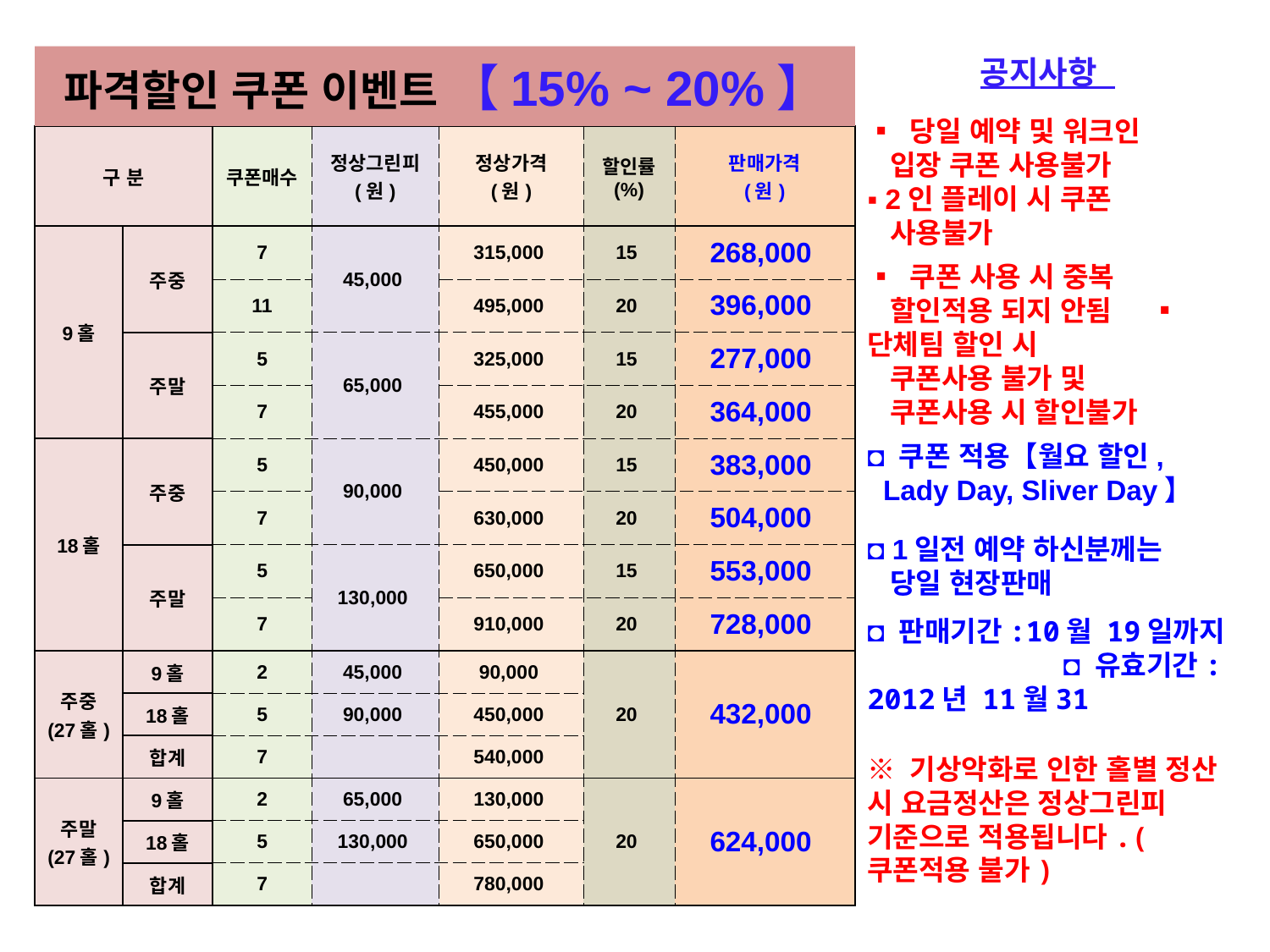

파격할인 쿠폰 이벤트 【15% ~ 20%】
공지사항

▪ 당일 예약 및 워크인
  입장 쿠폰 사용불가
▪ 2인 플레이 시 쿠폰
  사용불가

▪ 쿠폰 사용 시 중복
  할인적용 되지 안됨     ▪ 단체팀 할인 시
  쿠폰사용 불가 및
  쿠폰사용 시 할인불가

◘ 쿠폰 적용【월요 할인,
  Lady Day, Sliver Day】

◘ 1일전 예약 하신분께는
  당일 현장판매

◘ 판매기간:10월 19일까지
                         ◘ 유효기간: 2012년 11월31

※ 기상악화로 인한 홀별 정산 시 요금정산은 정상그린피 기준으로 적용됩니다.(쿠폰적용 불가)
| 구 분 |  | 쿠폰매수 | 정상그린피 (원) | 정상가격 (원) | 할인률 (%) | 판매가격 (원) |
| --- | --- | --- | --- | --- | --- | --- |
| 9홀 | 주중 | 7 | 45,000 | 315,000 | 15 | 268,000 |
|  |  | 11 |  | 495,000 | 20 | 396,000 |
|  | 주말 | 5 | 65,000 | 325,000 | 15 | 277,000 |
|  |  | 7 |  | 455,000 | 20 | 364,000 |
| 18홀 | 주중 | 5 | 90,000 | 450,000 | 15 | 383,000 |
|  |  | 7 |  | 630,000 | 20 | 504,000 |
|  | 주말 | 5 | 130,000 | 650,000 | 15 | 553,000 |
|  |  | 7 |  | 910,000 | 20 | 728,000 |
| 주중 (27홀) | 9홀 | 2 | 45,000 | 90,000 | 20 | 432,000 |
|  | 18홀 | 5 | 90,000 | 450,000 |  |  |
|  | 합계 | 7 |  | 540,000 |  |  |
| 주말 (27홀) | 9홀 | 2 | 65,000 | 130,000 | 20 | 624,000 |
|  | 18홀 | 5 | 130,000 | 650,000 |  |  |
|  | 합계 | 7 |  | 780,000 |  |  |